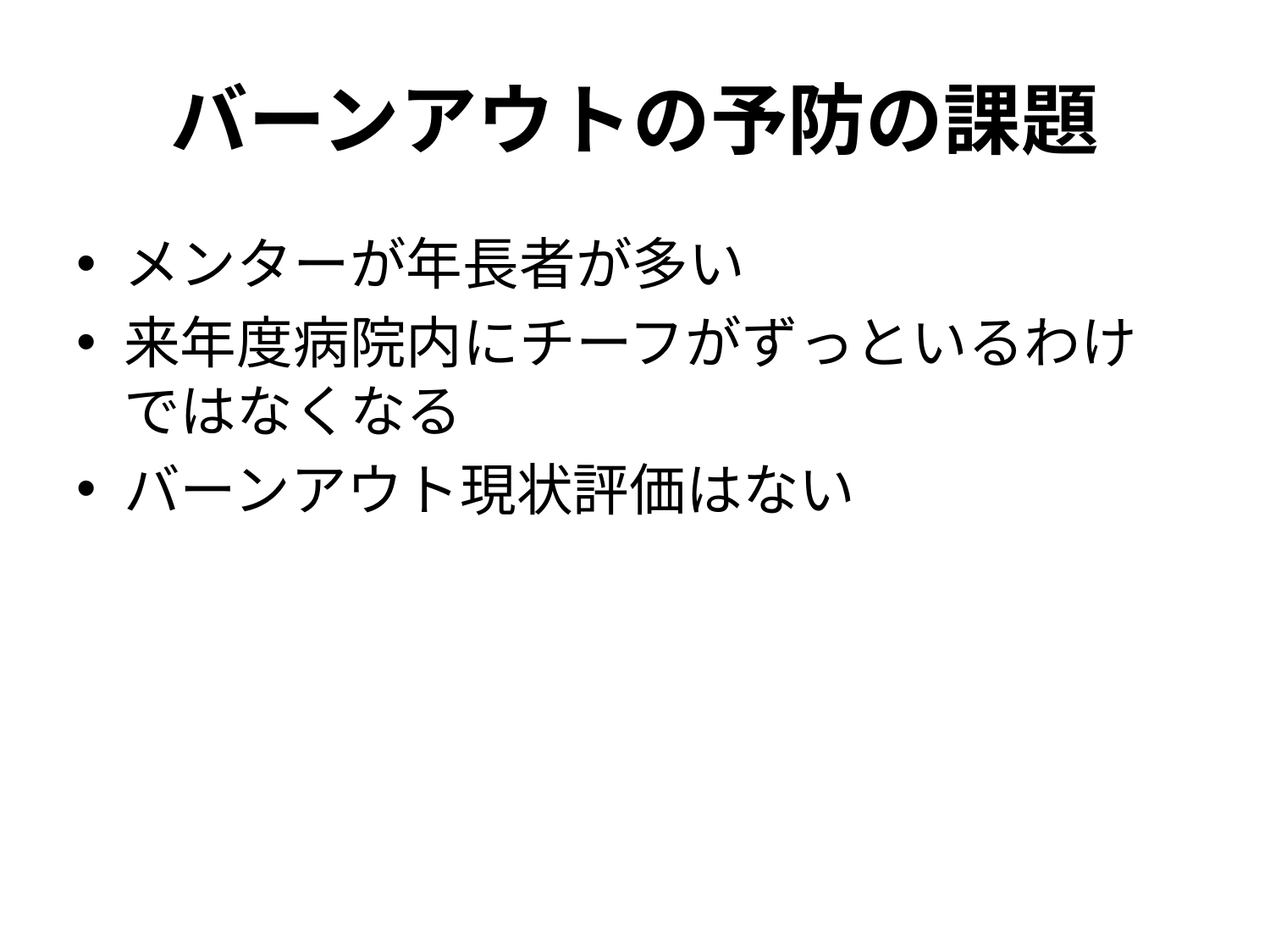

# バーンアウトの予防の課題
メンターが年長者が多い
来年度病院内にチーフがずっといるわけではなくなる
バーンアウト現状評価はない